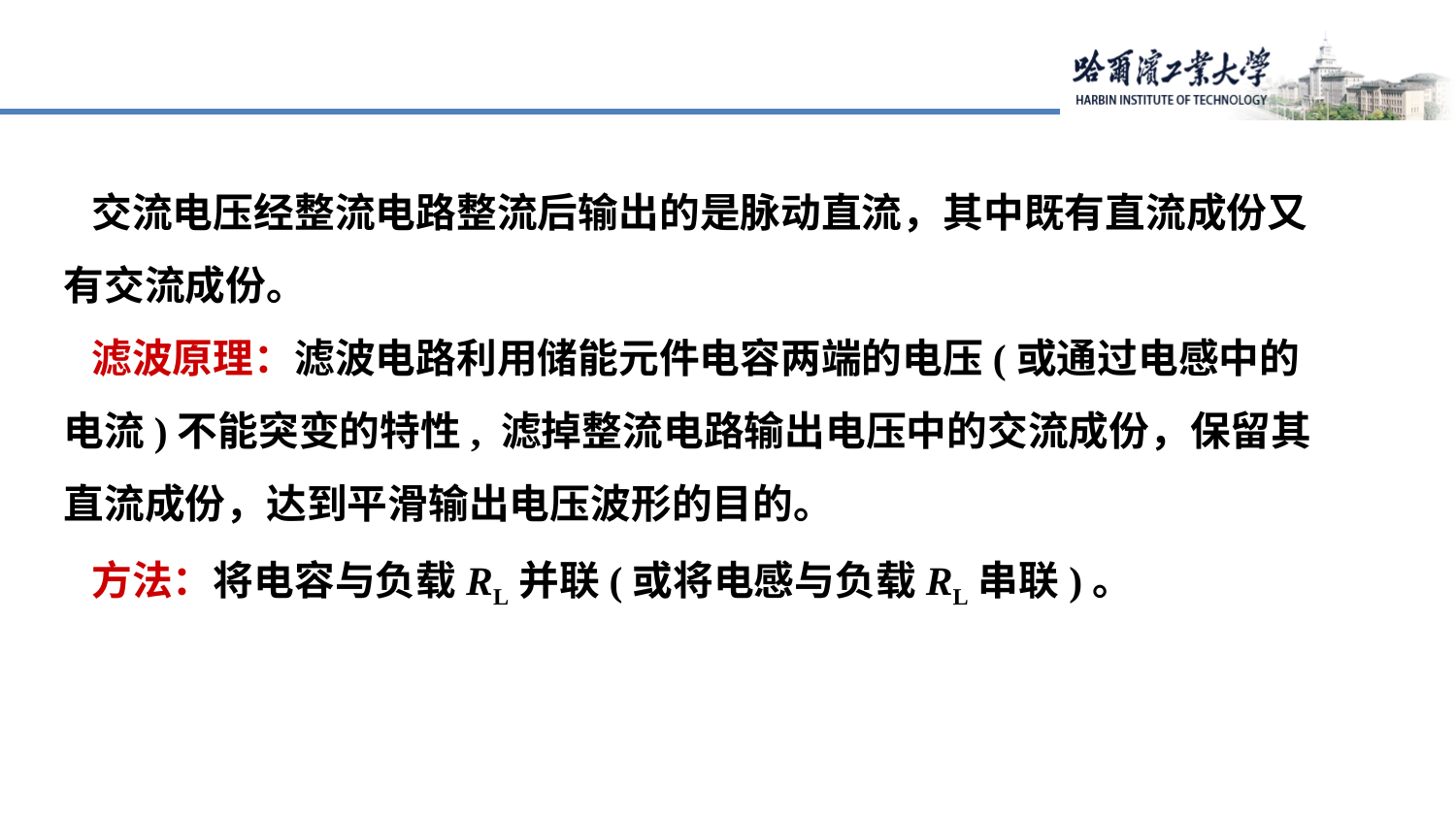

交流电压经整流电路整流后输出的是脉动直流，其中既有直流成份又有交流成份。
  滤波原理：滤波电路利用储能元件电容两端的电压(或通过电感中的电流)不能突变的特性, 滤掉整流电路输出电压中的交流成份，保留其直流成份，达到平滑输出电压波形的目的。
  方法：将电容与负载RL并联(或将电感与负载RL串联)。